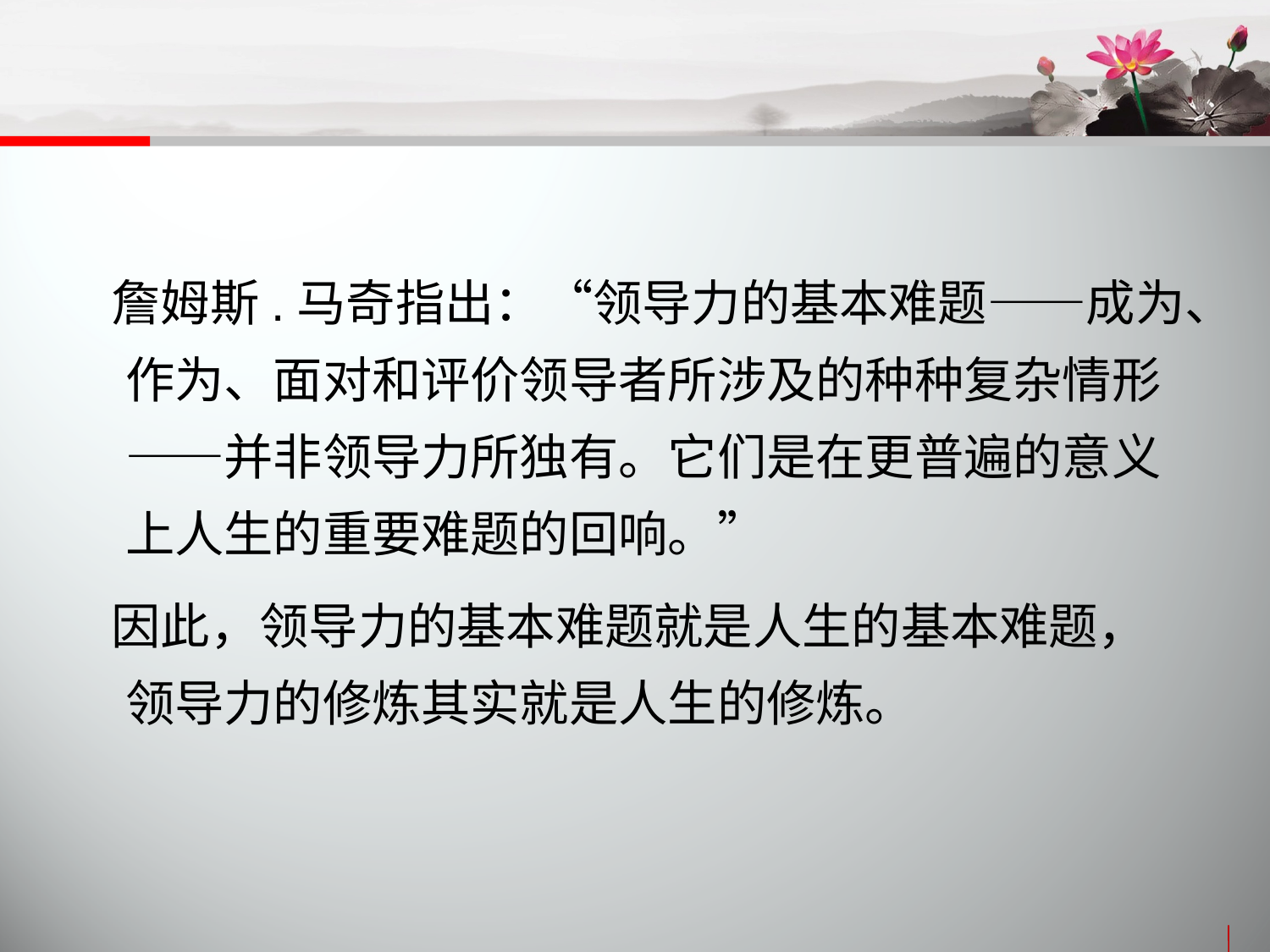

詹姆斯.马奇指出：“领导力的基本难题——成为、作为、面对和评价领导者所涉及的种种复杂情形——并非领导力所独有。它们是在更普遍的意义上人生的重要难题的回响。”
  因此，领导力的基本难题就是人生的基本难题，领导力的修炼其实就是人生的修炼。